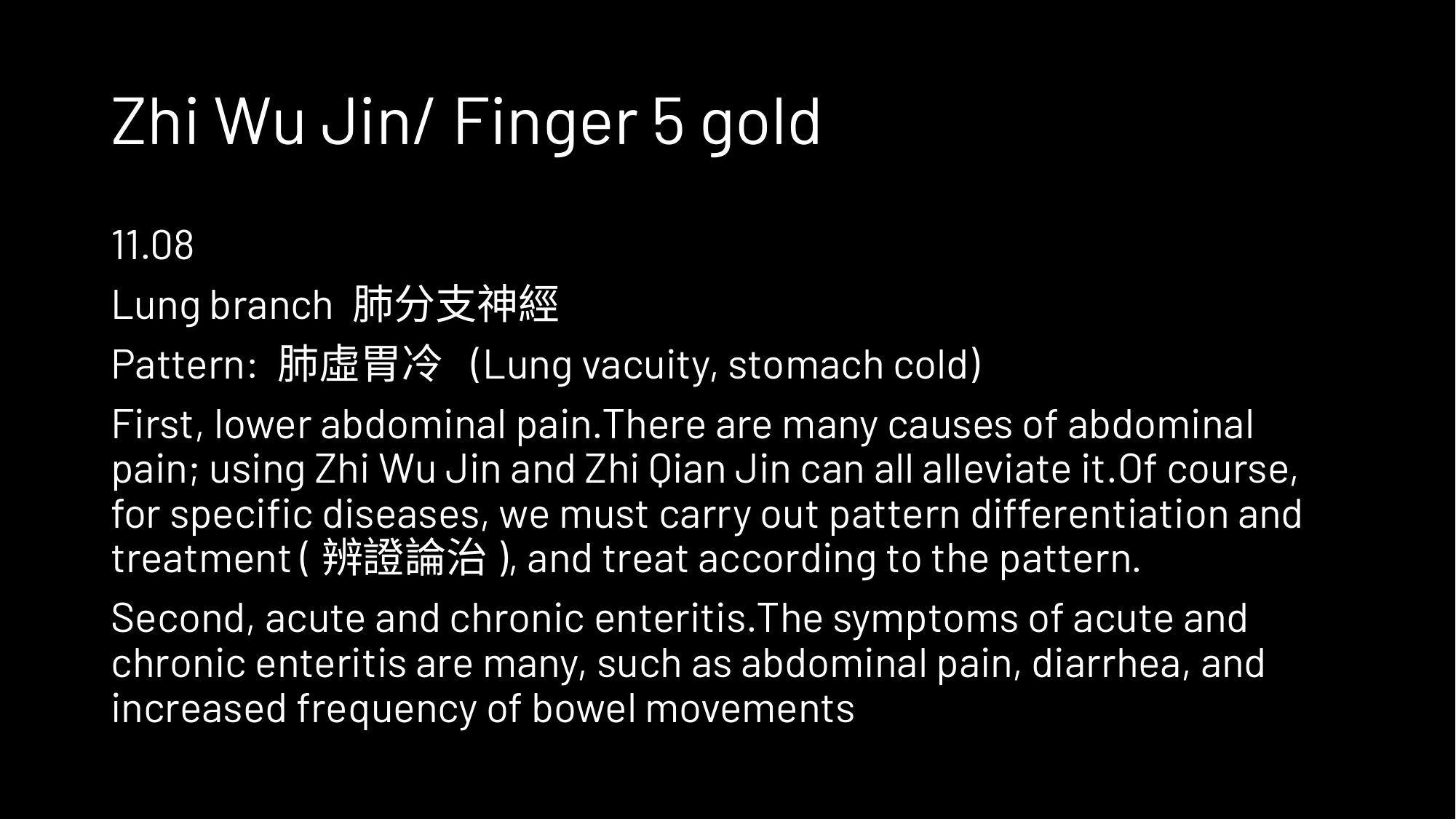

# Zhi Wu Jin/ Finger 5 gold
11.08
Lung branch 肺分支神經
Pattern: 肺虛胃冷  (Lung vacuity, stomach cold)
First, lower abdominal pain.There are many causes of abdominal pain; using Zhi Wu Jin and Zhi Qian Jin can all alleviate it.Of course, for specific diseases, we must carry out pattern differentiation and treatment (辨證論治), and treat according to the pattern.
Second, acute and chronic enteritis.The symptoms of acute and chronic enteritis are many, such as abdominal pain, diarrhea, and increased frequency of bowel movements